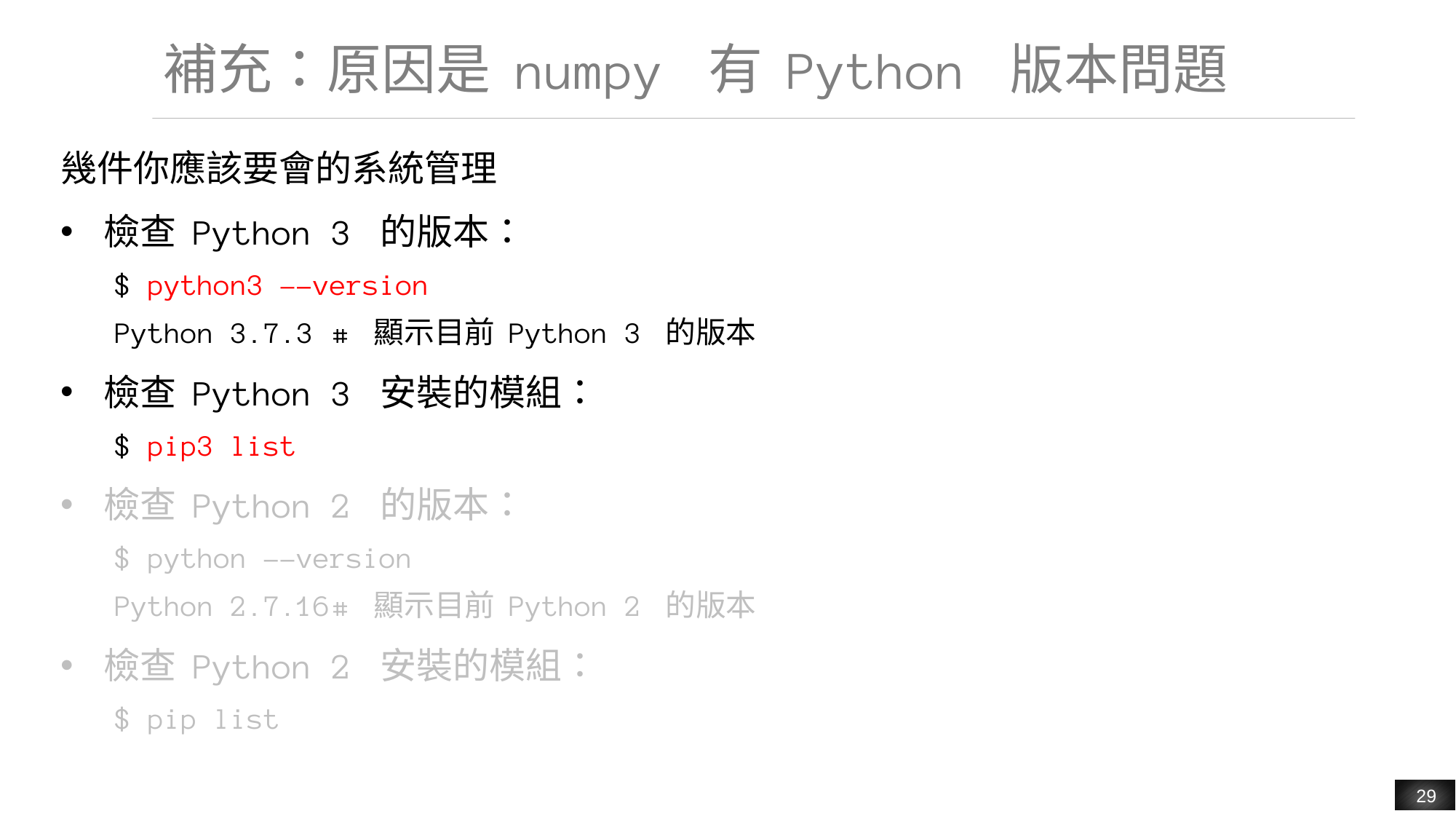

# 補充：原因是 numpy 有 Python 版本問題
幾件你應該要會的系統管理
檢查 Python 3 的版本：
$ python3 –-version
Python 3.7.3	# 顯示目前 Python 3 的版本
檢查 Python 3 安裝的模組：
$ pip3 list
檢查 Python 2 的版本：
$ python --version
Python 2.7.16	# 顯示目前 Python 2 的版本
檢查 Python 2 安裝的模組：
$ pip list